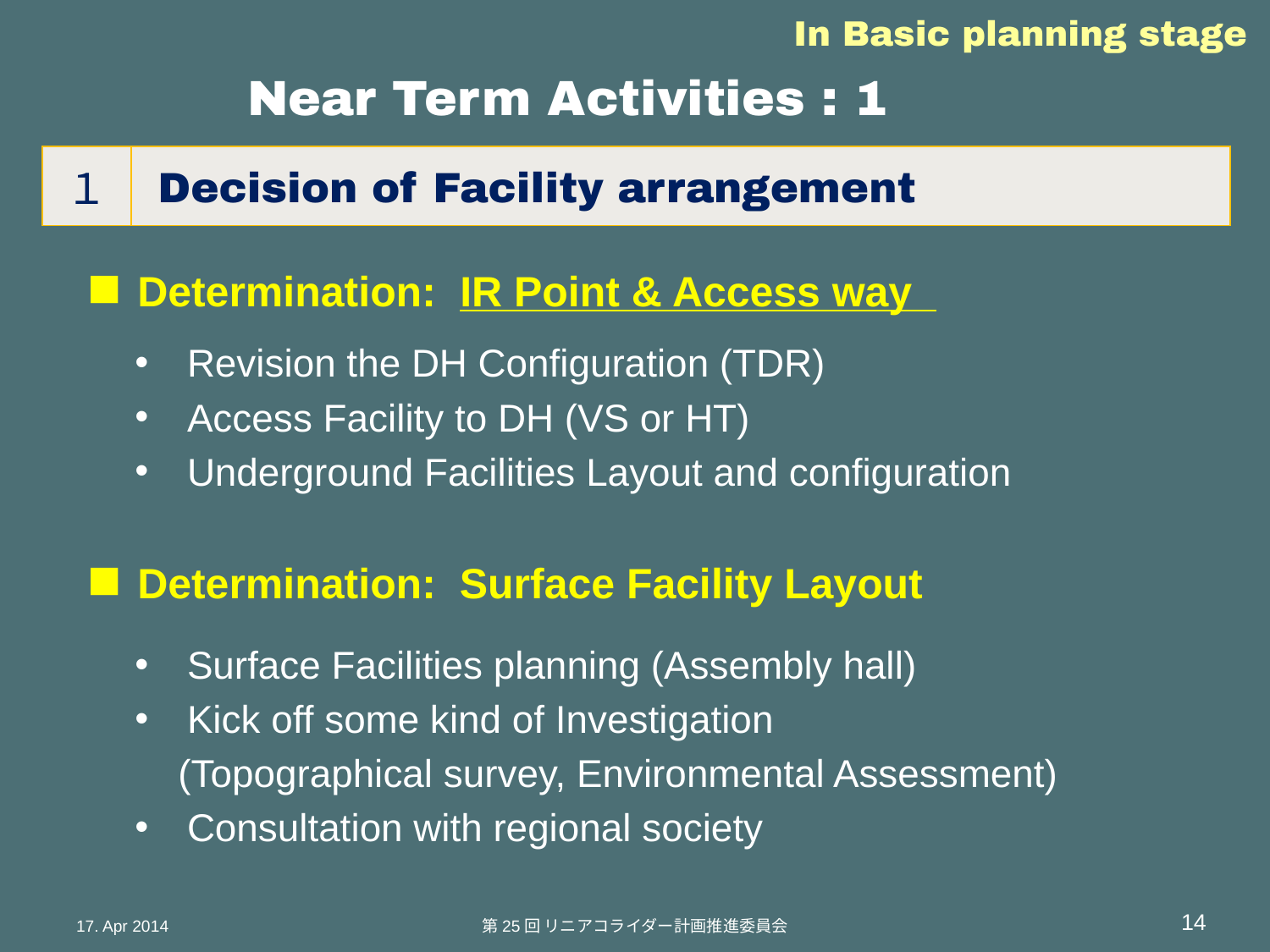

In Basic planning stage
Near Term Activities : 1
| １ | Decision of Facility arrangement |
| --- | --- |
■ Determination:  IR Point & Access way
Revision the DH Configuration (TDR)
Access Facility to DH (VS or HT)
Underground Facilities Layout and configuration
■ Determination:  Surface Facility Layout
Surface Facilities planning (Assembly hall)
Kick off some kind of Investigation
    (Topographical survey, Environmental Assessment)
Consultation with regional society
17. Apr 2014
第25回 リニアコライダー計画推進委員会
14